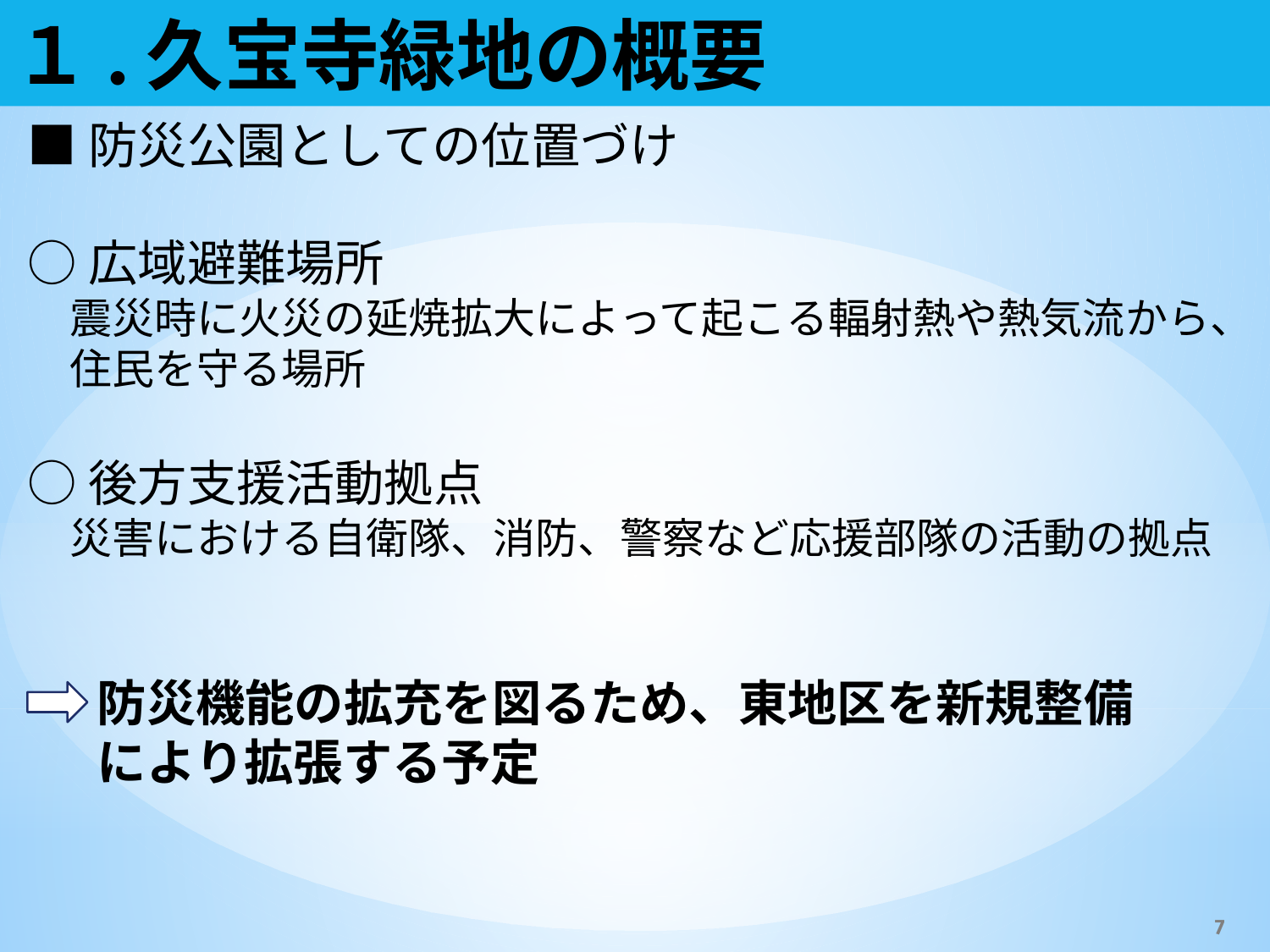

# １.久宝寺緑地の概要
■防災公園としての位置づけ

○広域避難場所
　震災時に火災の延焼拡大によって起こる輻射熱や熱気流から、
　住民を守る場所

○後方支援活動拠点
　災害における自衛隊、消防、警察など応援部隊の活動の拠点

防災機能の拡充を図るため、東地区を新規整備により拡張する予定

7